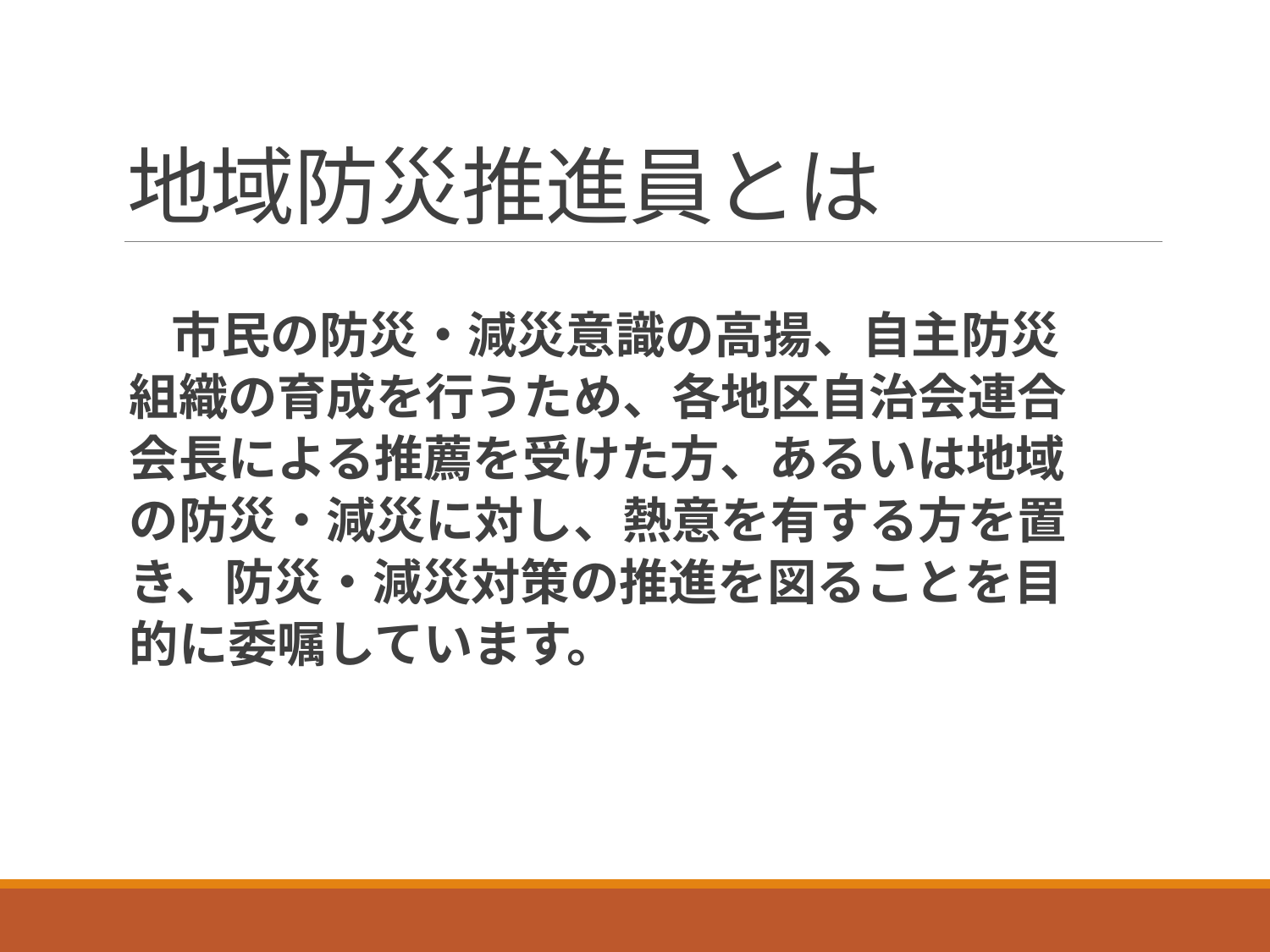

# 地域防災推進員とは
　市民の防災・減災意識の高揚、自主防災組織の育成を行うため、各地区自治会連合会長による推薦を受けた方、あるいは地域の防災・減災に対し、熱意を有する方を置き、防災・減災対策の推進を図ることを目的に委嘱しています。